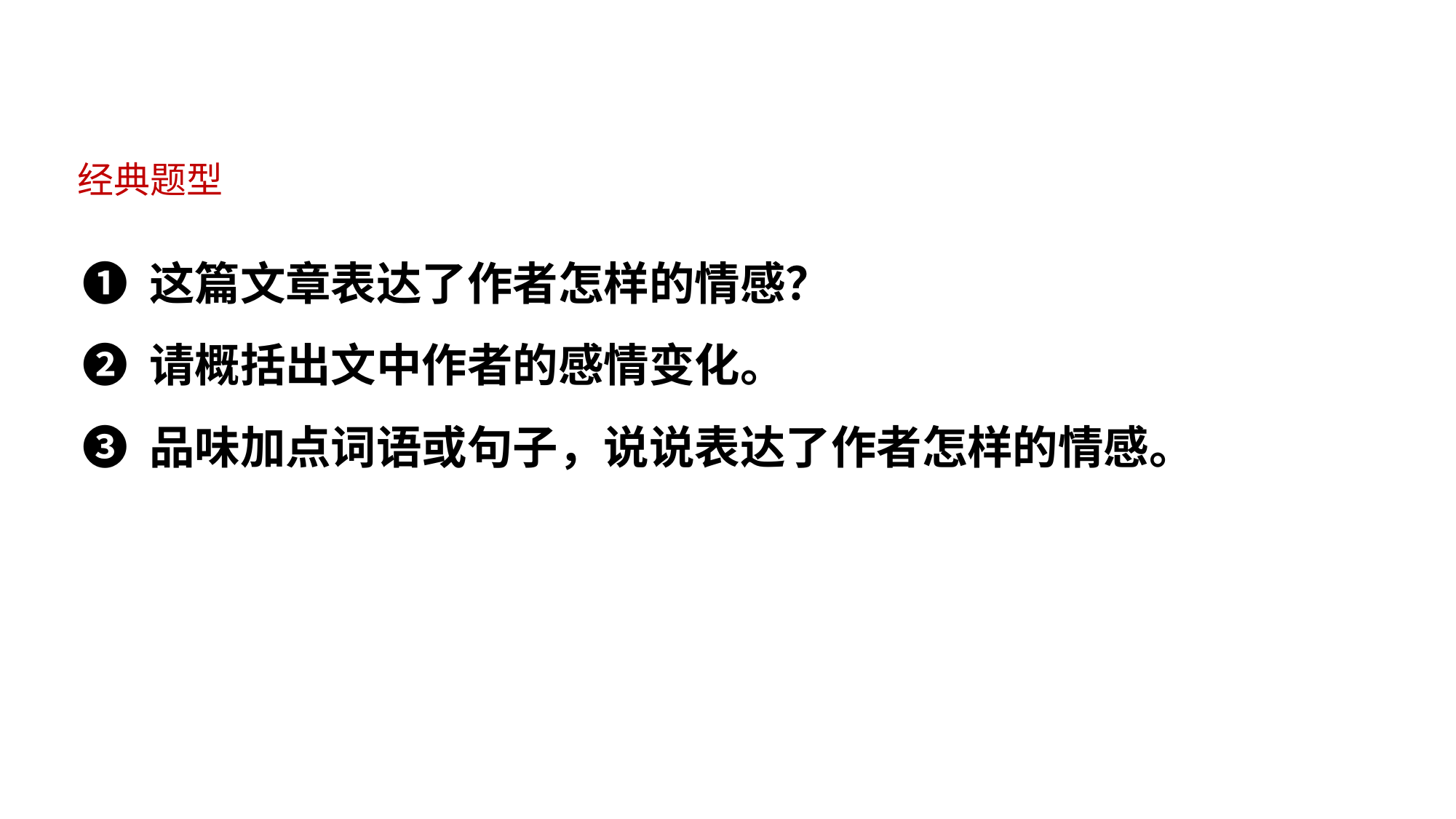

经典题型
❶ 这篇文章表达了作者怎样的情感？
❷ 请概括出文中作者的感情变化。
❸ 品味加点词语或句子，说说表达了作者怎样的情感。